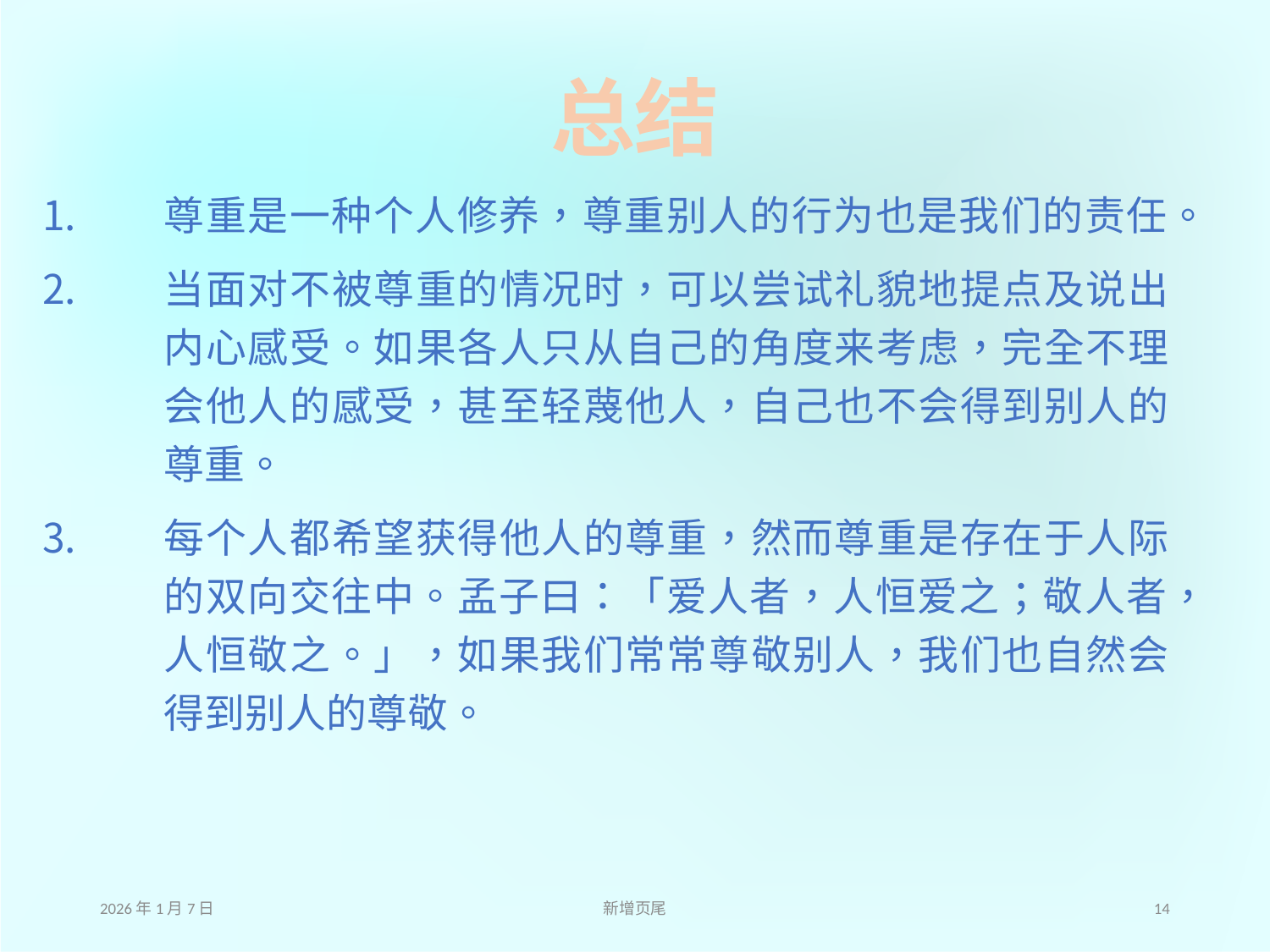

# 总结
尊重是一种个人修养，尊重别人的行为也是我们的责任。
当面对不被尊重的情况时，可以尝试礼貌地提点及说出内心感受。如果各人只从自己的角度来考虑，完全不理会他人的感受，甚至轻蔑他人，自己也不会得到别人的尊重。
每个人都希望获得他人的尊重，然而尊重是存在于人际的双向交往中。孟子曰：「爱人者，人恒爱之；敬人者，人恒敬之。」，如果我们常常尊敬别人，我们也自然会得到别人的尊敬。

2026年1月7日
新增页尾
14